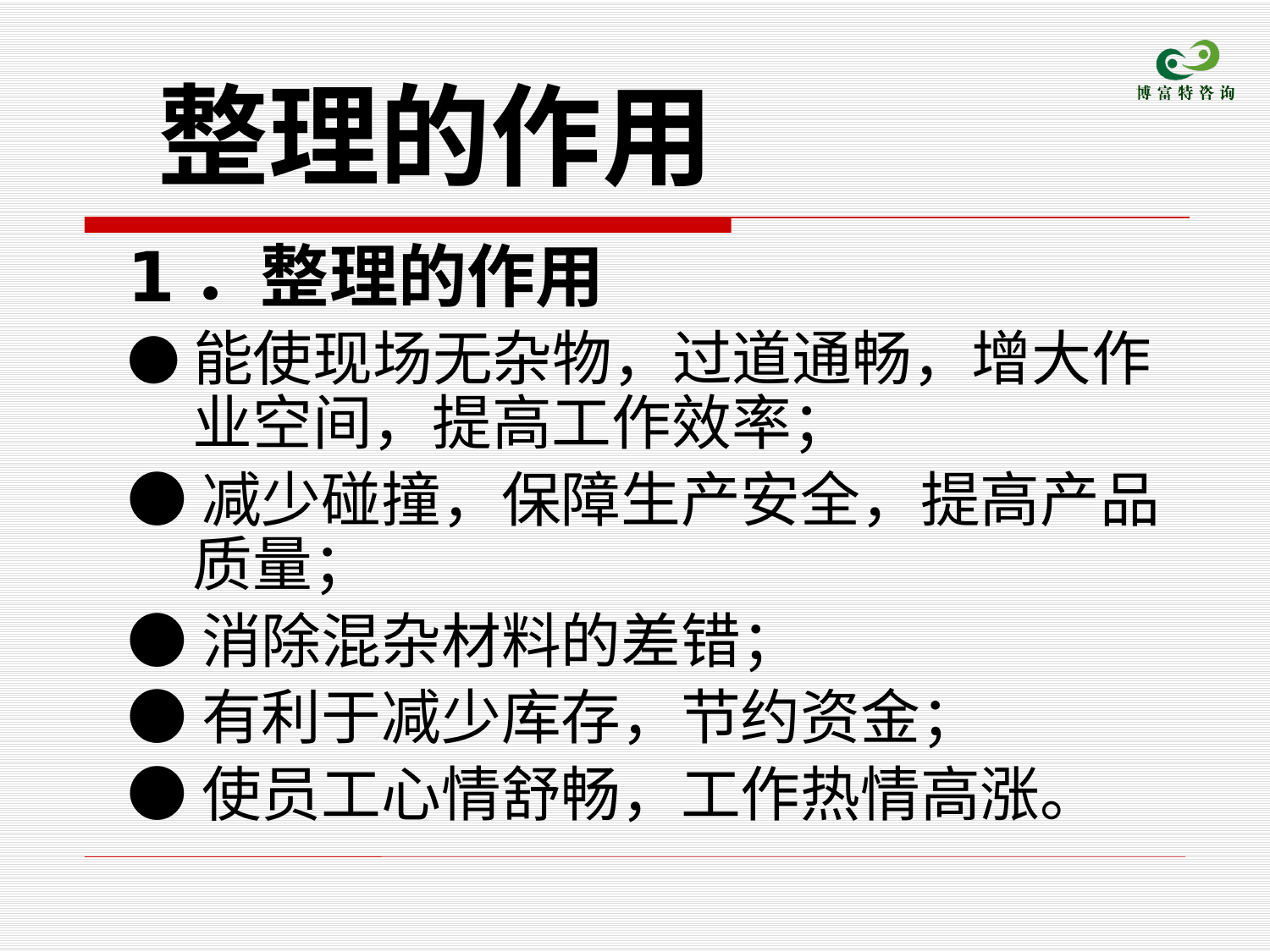

# 整理的作用
1．整理的作用
●能使现场无杂物，过道通畅，增大作业空间，提高工作效率；
●减少碰撞，保障生产安全，提高产品质量；
●消除混杂材料的差错；
●有利于减少库存，节约资金；
●使员工心情舒畅，工作热情高涨。
99